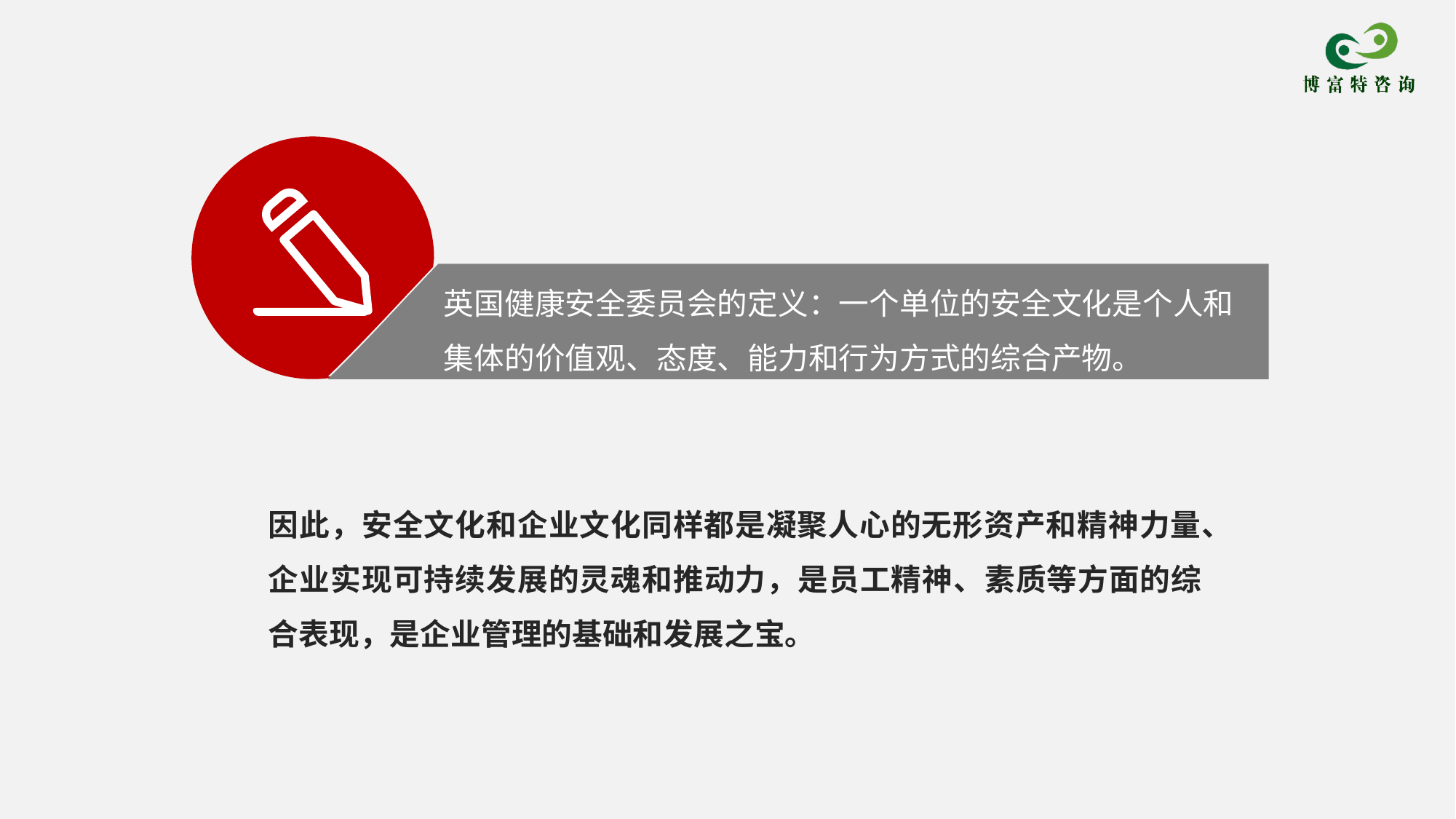

英国健康安全委员会的定义：一个单位的安全文化是个人和集体的价值观、态度、能力和行为方式的综合产物。

因此，安全文化和企业文化同样都是凝聚人心的无形资产和精神力量、企业实现可持续发展的灵魂和推动力，是员工精神、素质等方面的综合表现，是企业管理的基础和发展之宝。